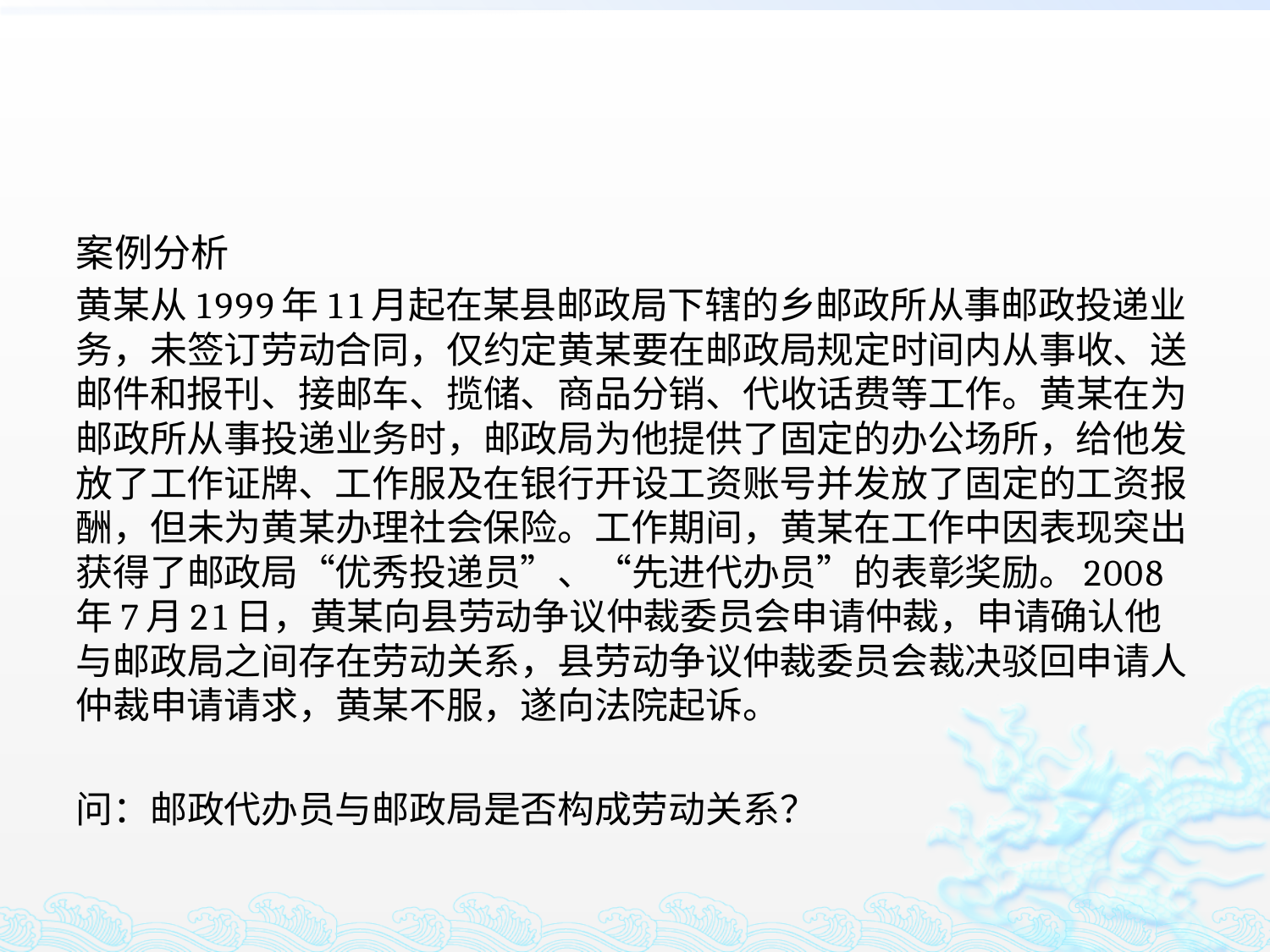

#
案例分析
黄某从1999年11月起在某县邮政局下辖的乡邮政所从事邮政投递业务，未签订劳动合同，仅约定黄某要在邮政局规定时间内从事收、送邮件和报刊、接邮车、揽储、商品分销、代收话费等工作。黄某在为邮政所从事投递业务时，邮政局为他提供了固定的办公场所，给他发放了工作证牌、工作服及在银行开设工资账号并发放了固定的工资报酬，但未为黄某办理社会保险。工作期间，黄某在工作中因表现突出获得了邮政局“优秀投递员”、“先进代办员”的表彰奖励。2008年7月21日，黄某向县劳动争议仲裁委员会申请仲裁，申请确认他与邮政局之间存在劳动关系，县劳动争议仲裁委员会裁决驳回申请人仲裁申请请求，黄某不服，遂向法院起诉。

问：邮政代办员与邮政局是否构成劳动关系？